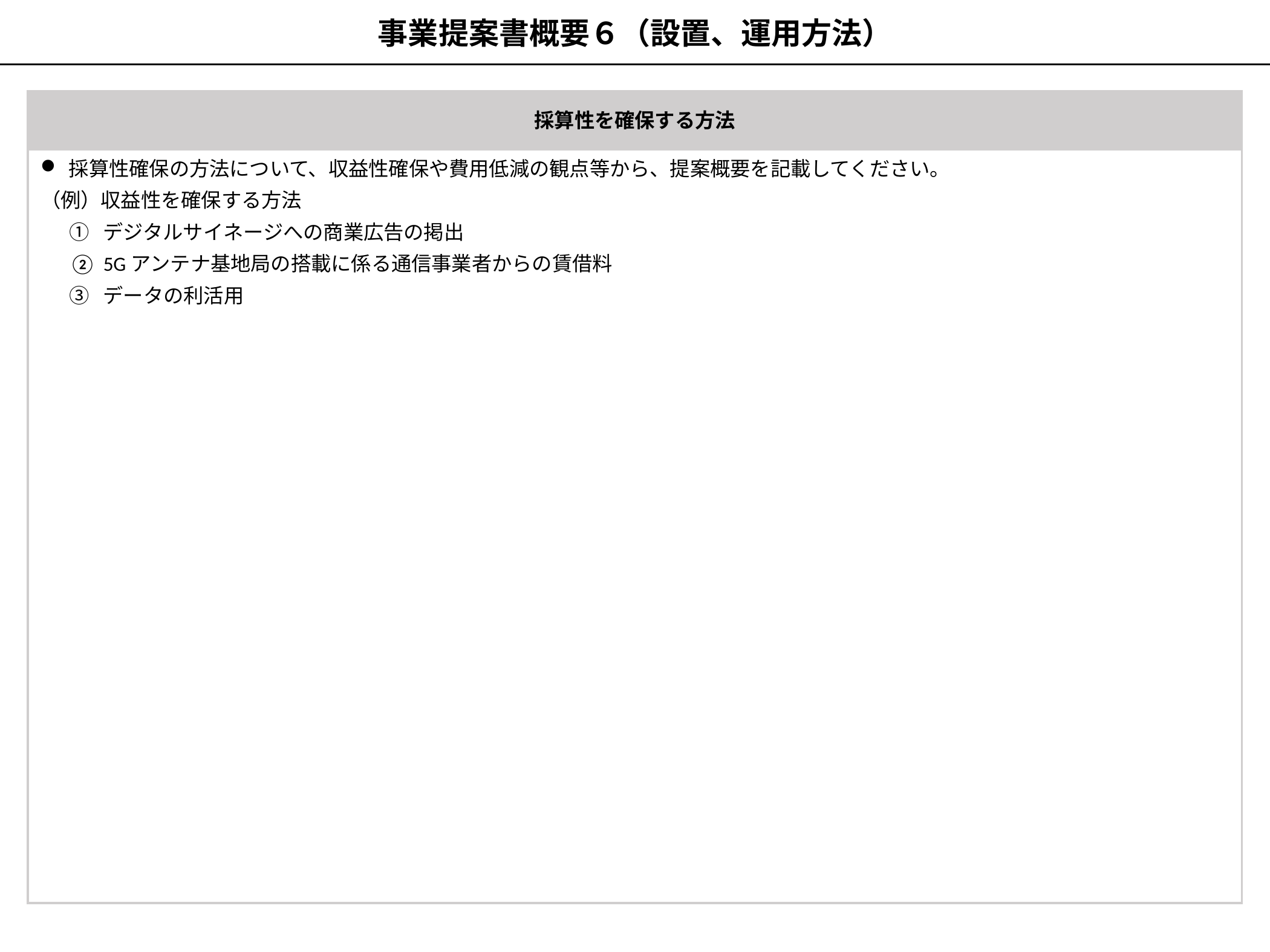

事業提案書概要６（設置、運用方法）
採算性を確保する方法
採算性確保の方法について、収益性確保や費用低減の観点等から、提案概要を記載してください。
（例）収益性を確保する方法
デジタルサイネージへの商業広告の掲出
5Gアンテナ基地局の搭載に係る通信事業者からの賃借料
データの利活用